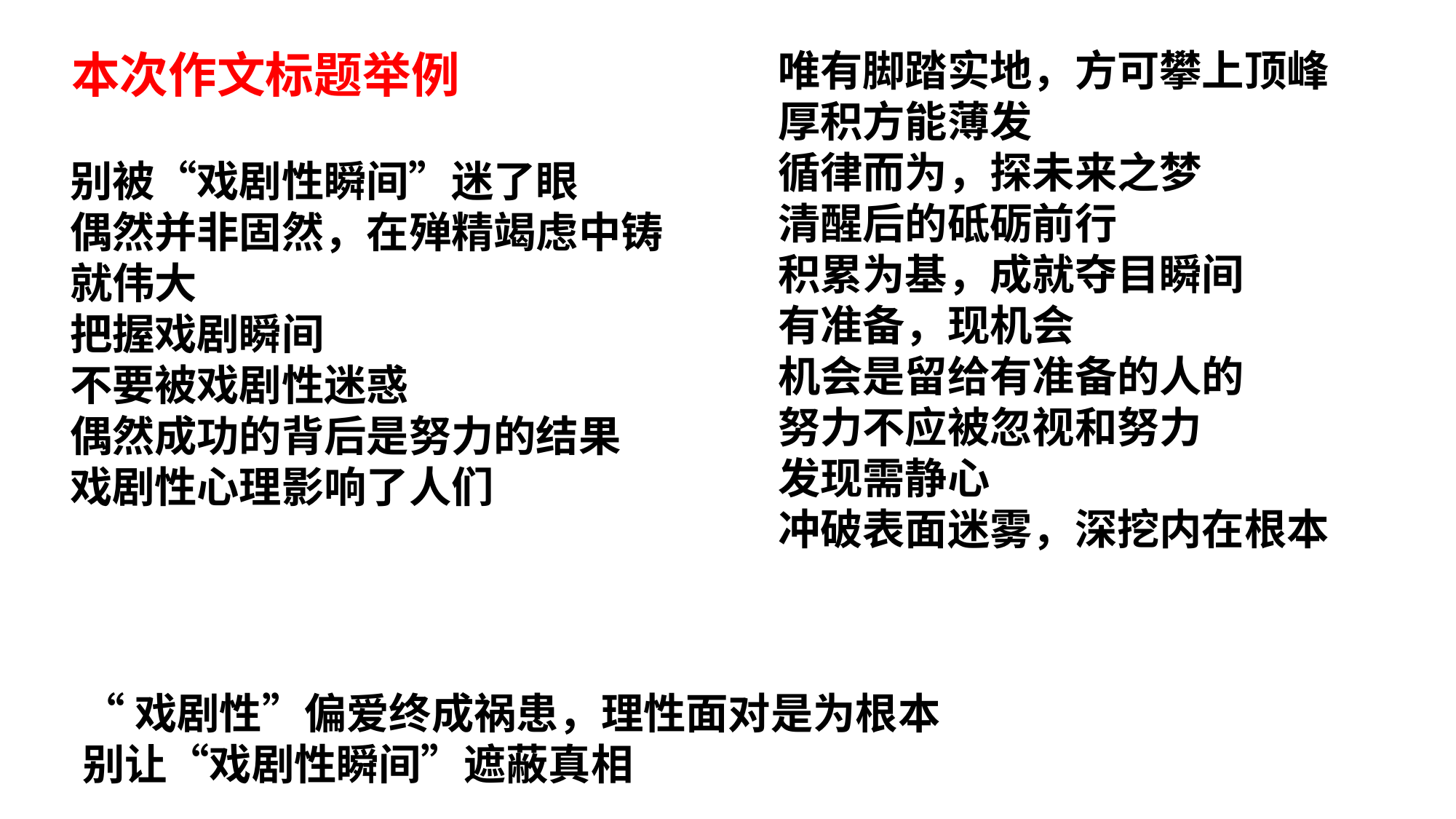

本次作文标题举例
唯有脚踏实地，方可攀上顶峰
厚积方能薄发
循律而为，探未来之梦
清醒后的砥砺前行
积累为基，成就夺目瞬间
有准备，现机会
机会是留给有准备的人的
努力不应被忽视和努力
发现需静心
冲破表面迷雾，深挖内在根本
别被“戏剧性瞬间”迷了眼
偶然并非固然，在殚精竭虑中铸就伟大
把握戏剧瞬间
不要被戏剧性迷惑
偶然成功的背后是努力的结果
戏剧性心理影响了人们
“戏剧性”偏爱终成祸患，理性面对是为根本
别让“戏剧性瞬间”遮蔽真相